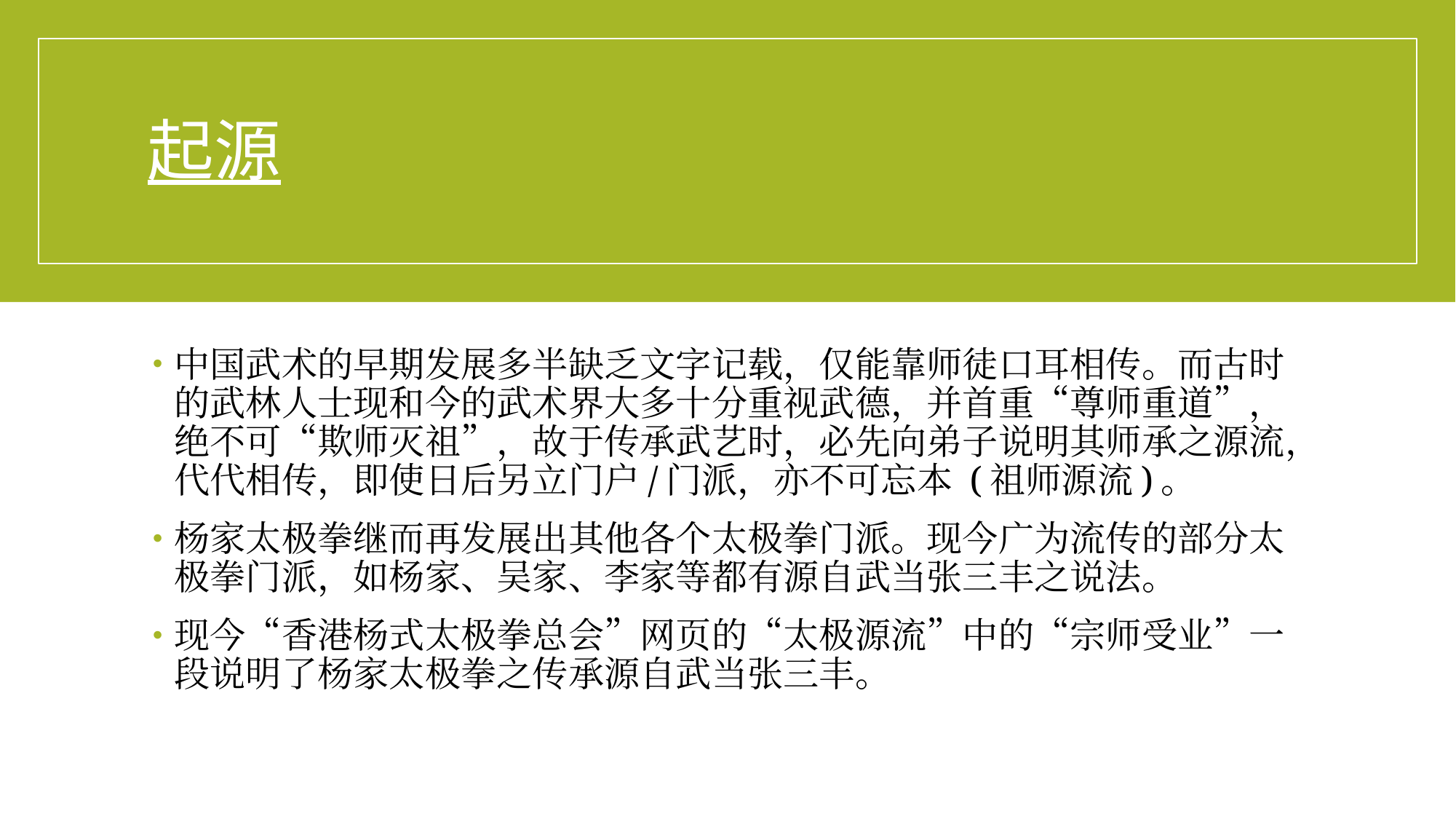

# 起源

中国武术的早期发展多半缺乏文字记载，仅能靠师徒口耳相传。而古时的武林人士现和今的武术界大多十分重视武德，并首重“尊师重道”，绝不可“欺师灭祖”，故于传承武艺时，必先向弟子说明其师承之源流，代代相传，即使日后另立门户/门派，亦不可忘本 (祖师源流)。
杨家太极拳继而再发展出其他各个太极拳门派。现今广为流传的部分太极拳门派，如杨家、吴家、李家等都有源自武当张三丰之说法。
现今“香港杨式太极拳总会”网页的“太极源流”中的“宗师受业”一段说明了杨家太极拳之传承源自武当张三丰。